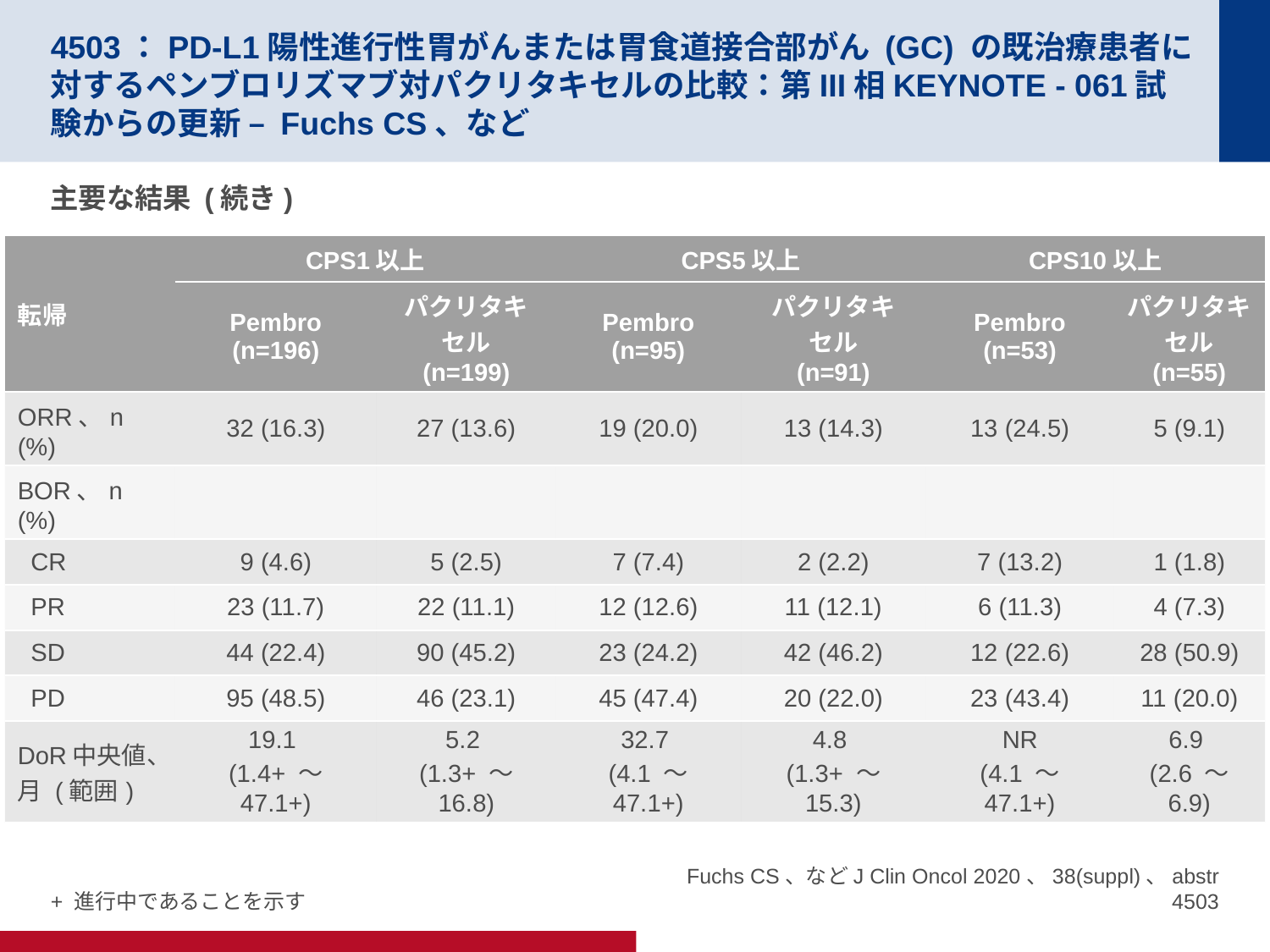

# 4503：PD-L1陽性進行性胃がんまたは胃食道接合部がん (GC) の既治療患者に対するペンブロリズマブ対パクリタキセルの比較：第III相KEYNOTE - 061試験からの更新 – Fuchs CS、など
主要な結果 (続き)

| 転帰 | CPS1以上 |  | CPS5以上 |  | CPS10以上 |  |
| --- | --- | --- | --- | --- | --- | --- |
|  | Pembro (n=196) | パクリタキ セル (n=199) | Pembro (n=95) | パクリタキ セル (n=91) | Pembro (n=53) | パクリタキセル (n=55) |
| ORR、n (%) | 32 (16.3) | 27 (13.6) | 19 (20.0) | 13 (14.3) | 13 (24.5) | 5 (9.1) |
| BOR、n (%) |  |  |  |  |  |  |
| CR | 9 (4.6) | 5 (2.5) | 7 (7.4) | 2 (2.2) | 7 (13.2) | 1 (1.8) |
| PR | 23 (11.7) | 22 (11.1) | 12 (12.6) | 11 (12.1) | 6 (11.3) | 4 (7.3) |
| SD | 44 (22.4) | 90 (45.2) | 23 (24.2) | 42 (46.2) | 12 (22.6) | 28 (50.9) |
| PD | 95 (48.5) | 46 (23.1) | 45 (47.4) | 20 (22.0) | 23 (43.4) | 11 (20.0) |
| DoR中央値、月 (範囲) | 19.1 (1.4+ ～ 47.1+) | 5.2 (1.3+ ～ 16.8) | 32.7 (4.1 ～ 47.1+) | 4.8 (1.3+ ～ 15.3) | NR (4.1 ～ 47.1+) | 6.9 (2.6 ～ 6.9) |
+ 進行中であることを示す
Fuchs CS、などJ Clin Oncol 2020、38(suppl)、abstr 4503